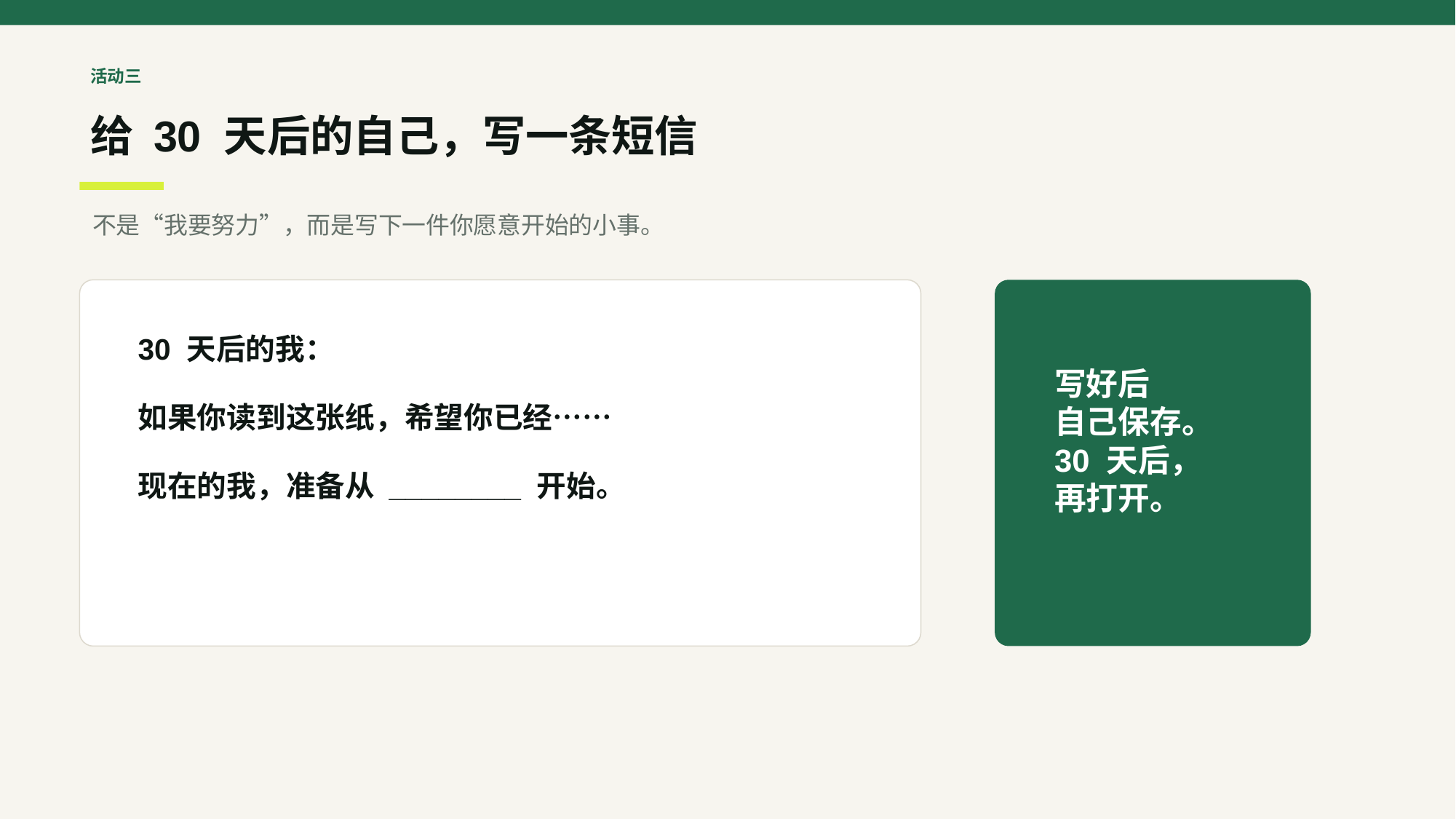

活动三
给 30 天后的自己，写一条短信

不是“我要努力”，而是写下一件你愿意开始的小事。

30 天后的我：

如果你读到这张纸，希望你已经……

现在的我，准备从 ________ 开始。
写好后
自己保存。
30 天后，
再打开。